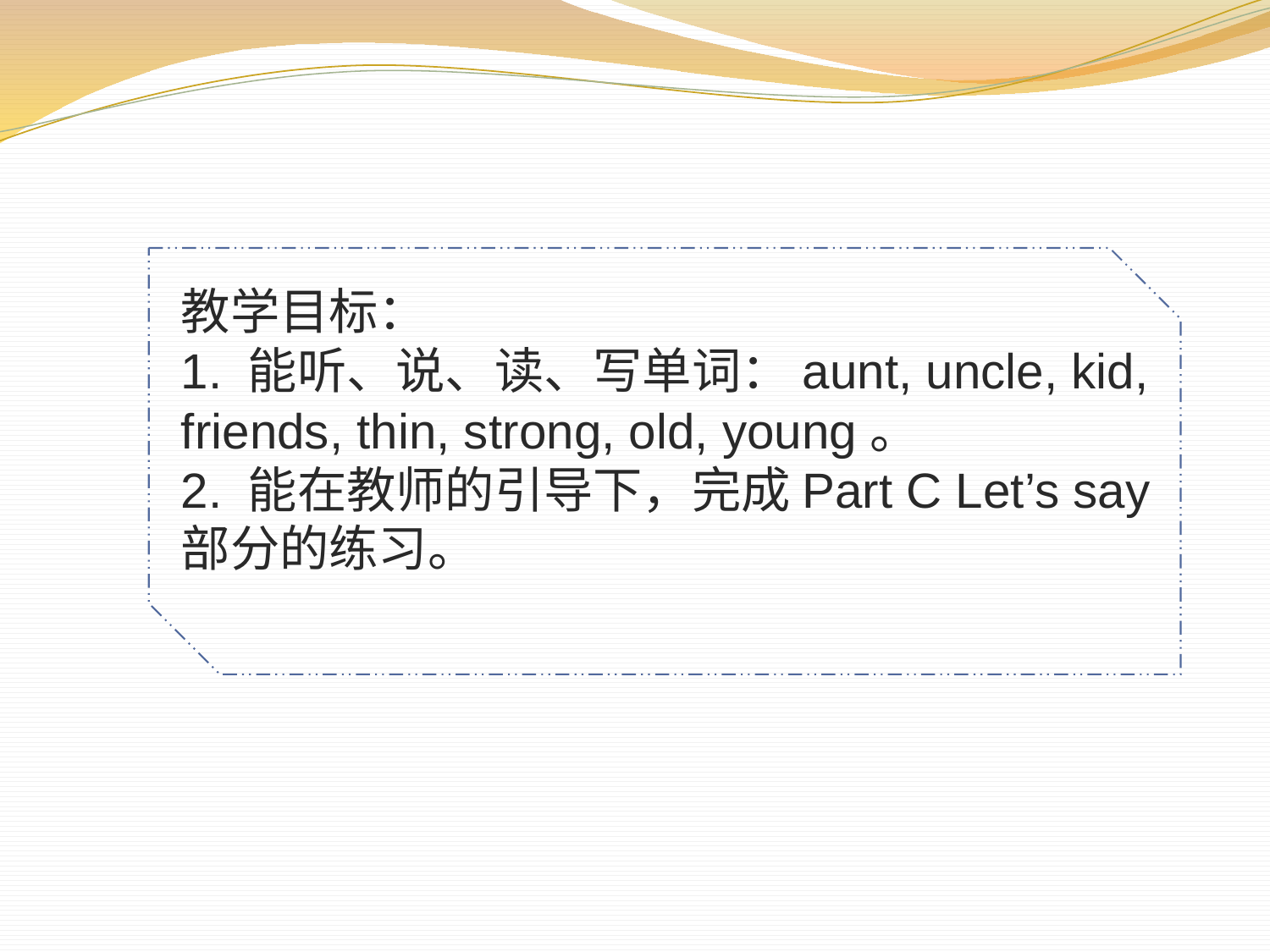

教学目标：
1. 能听、说、读、写单词：aunt, uncle, kid, friends, thin, strong, old, young。
2. 能在教师的引导下，完成Part C Let’s say部分的练习。